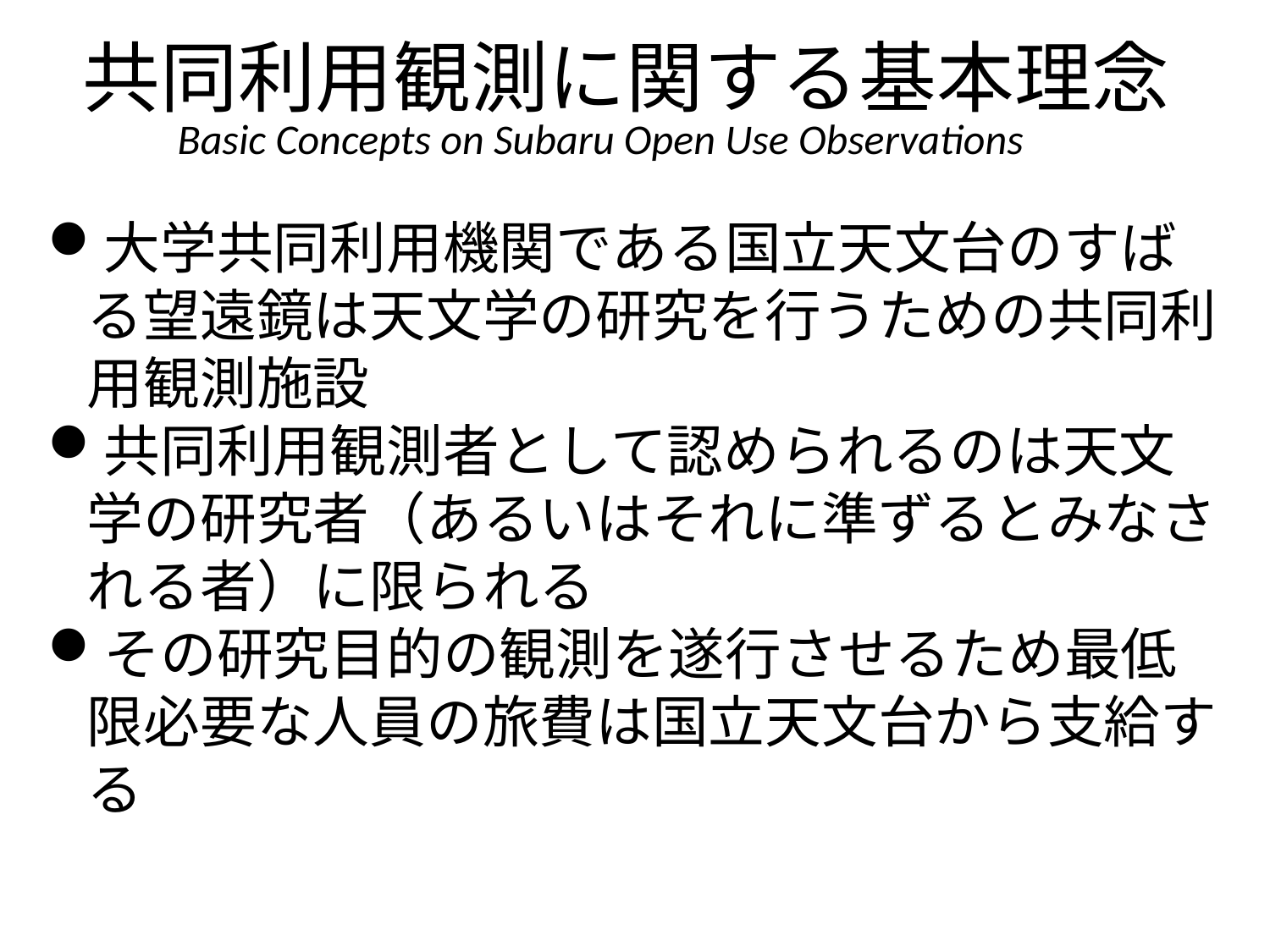

# 共同利用観測に関する基本理念
Basic Concepts on Subaru Open Use Observations
大学共同利用機関である国立天文台のすばる望遠鏡は天文学の研究を行うための共同利用観測施設
共同利用観測者として認められるのは天文学の研究者（あるいはそれに準ずるとみなされる者）に限られる
その研究目的の観測を遂行させるため最低限必要な人員の旅費は国立天文台から支給する